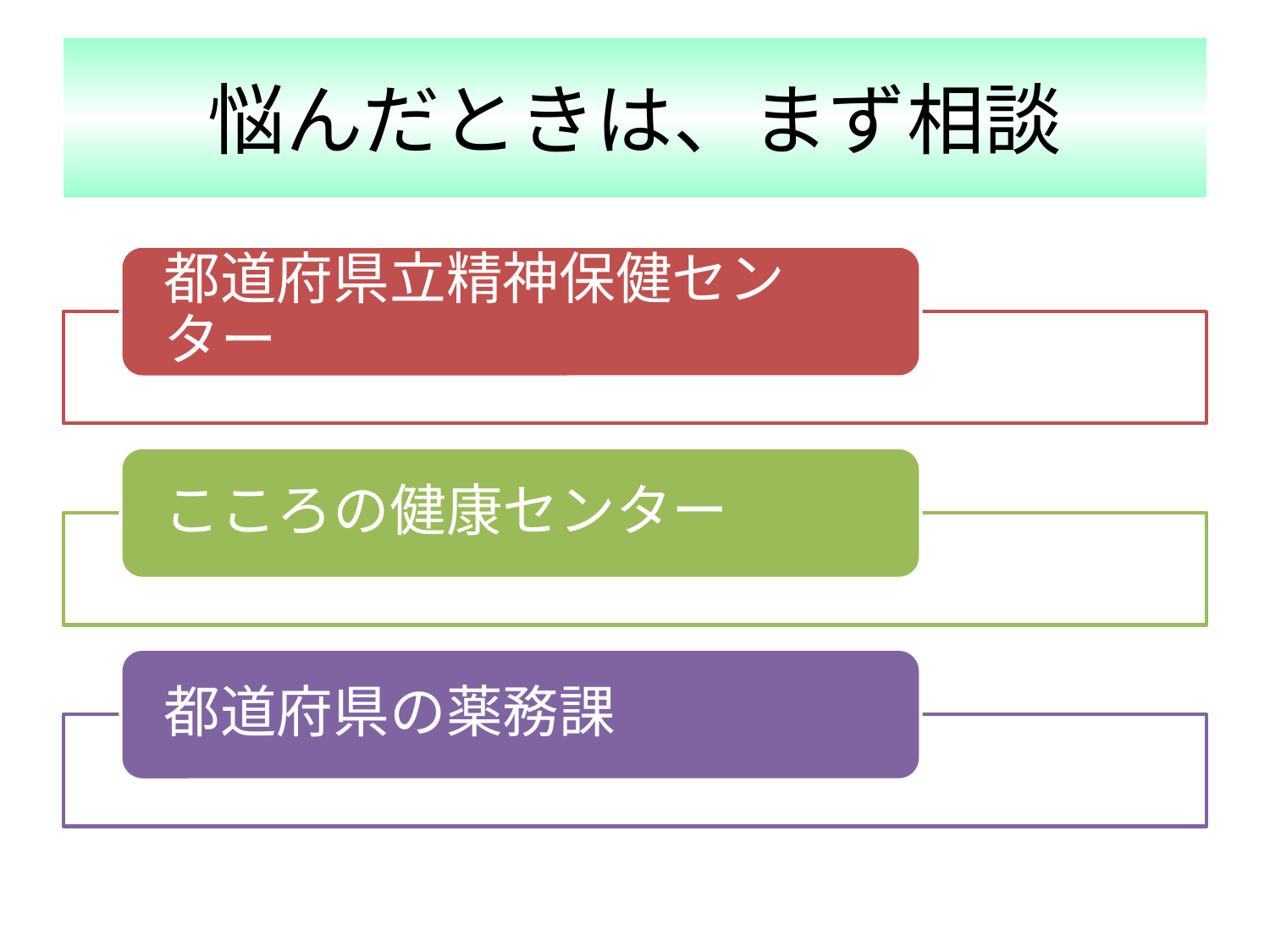

# 悩んだときは、まず相談
都道府県立精神保健センター
こころの健康センター
都道府県の薬務課